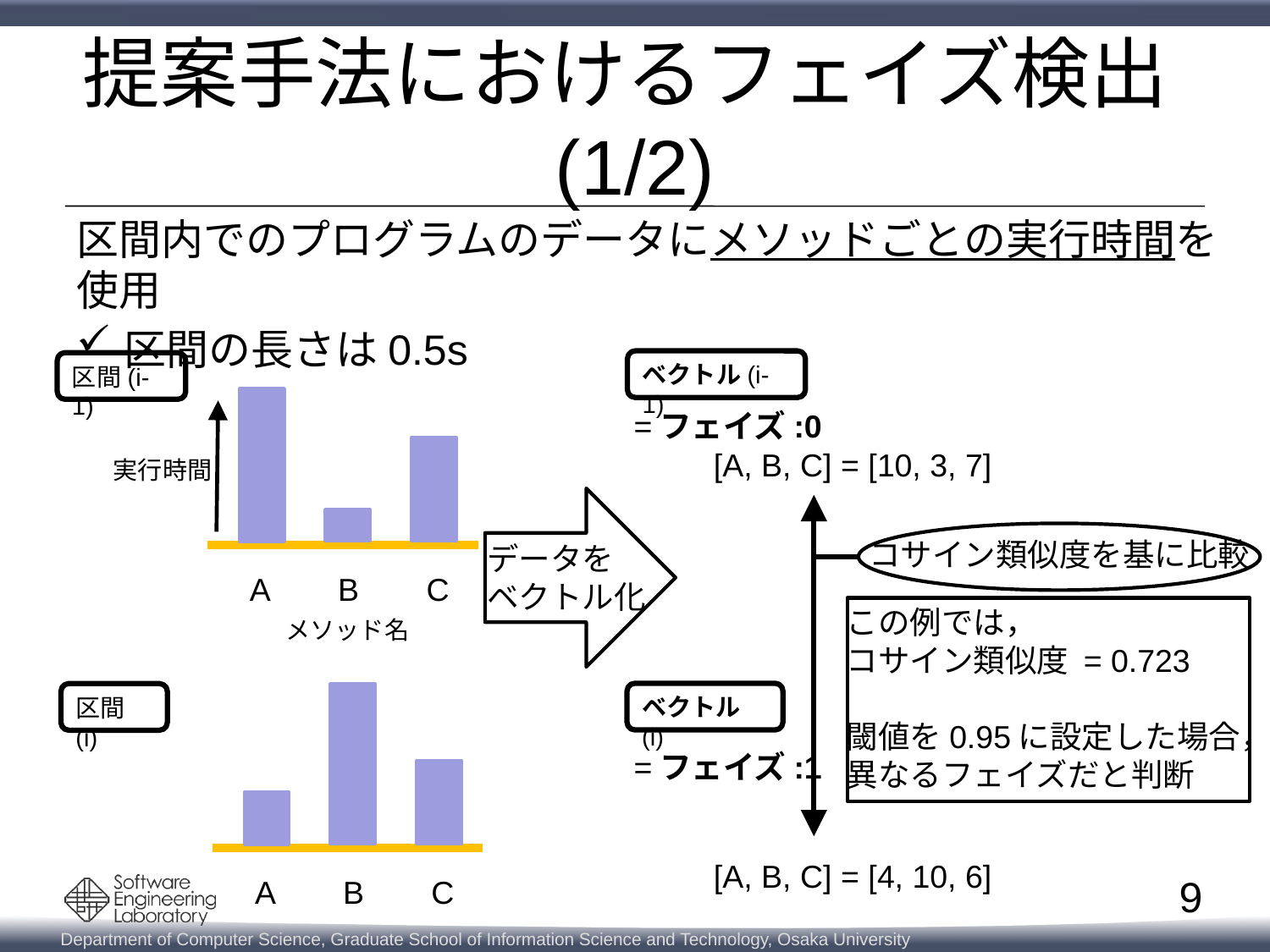

# 提案手法におけるフェイズ検出(1/2)
区間内でのプログラムのデータにメソッドごとの実行時間を使用
区間の長さは0.5s
ベクトル(i-1)
区間(i-1)

A
B
C
=フェイズ:0
 [A, B, C] = [10, 3, 7]
実行時間

データを
ベクトル化

コサイン類似度を基に比較
この例では，
コサイン類似度 = 0.723

閾値を0.95に設定した場合，
異なるフェイズだと判断

メソッド名
ベクトル(i)
区間(i)

A
B
C
=フェイズ:1
 [A, B, C] = [4, 10, 6]
9